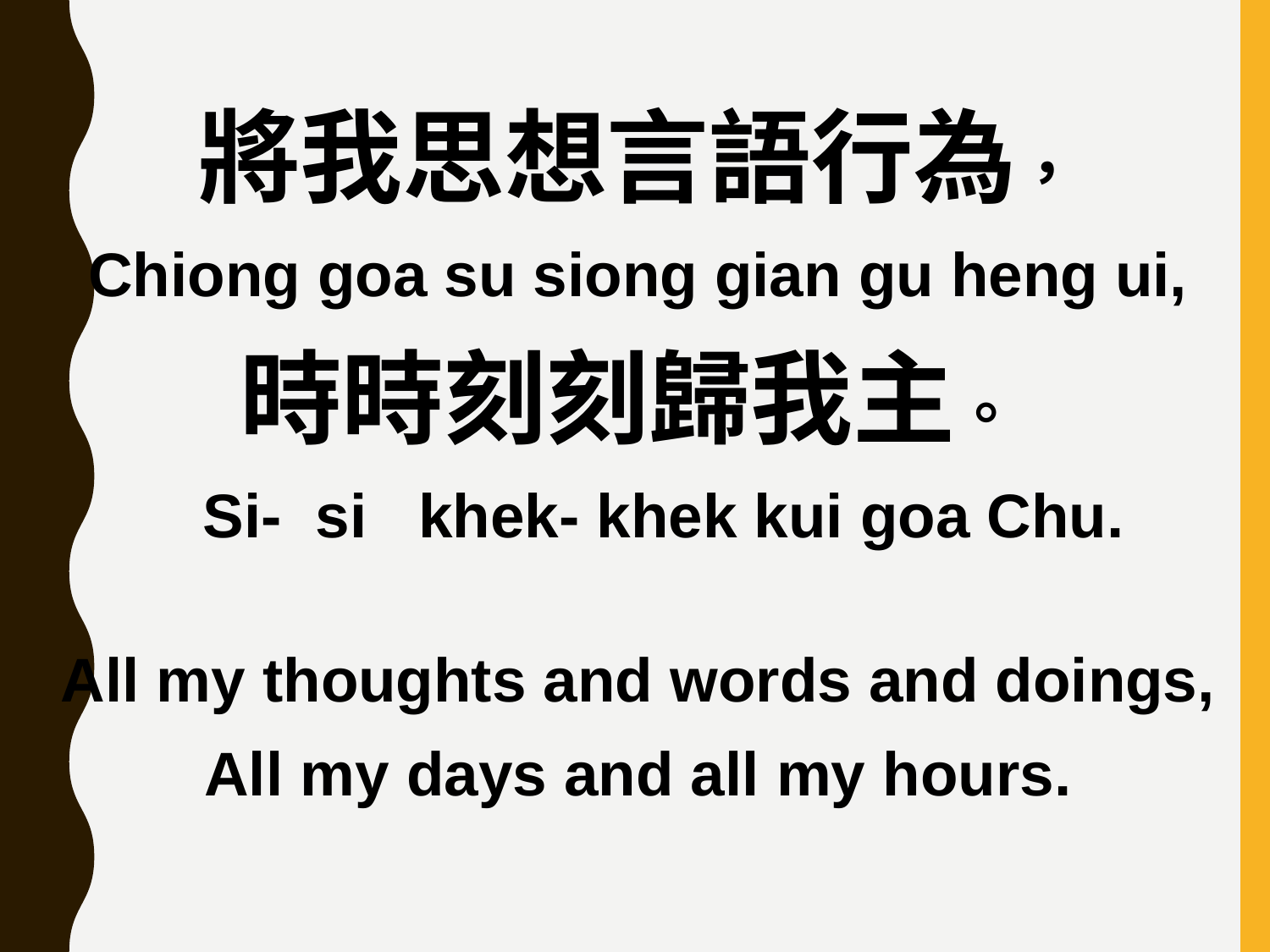

將我思想言語行為，
Chiong goa su siong gian gu heng ui,
時時刻刻歸我主。
   Si-  si   khek- khek kui goa Chu.

All my thoughts and words and doings,
All my days and all my hours.